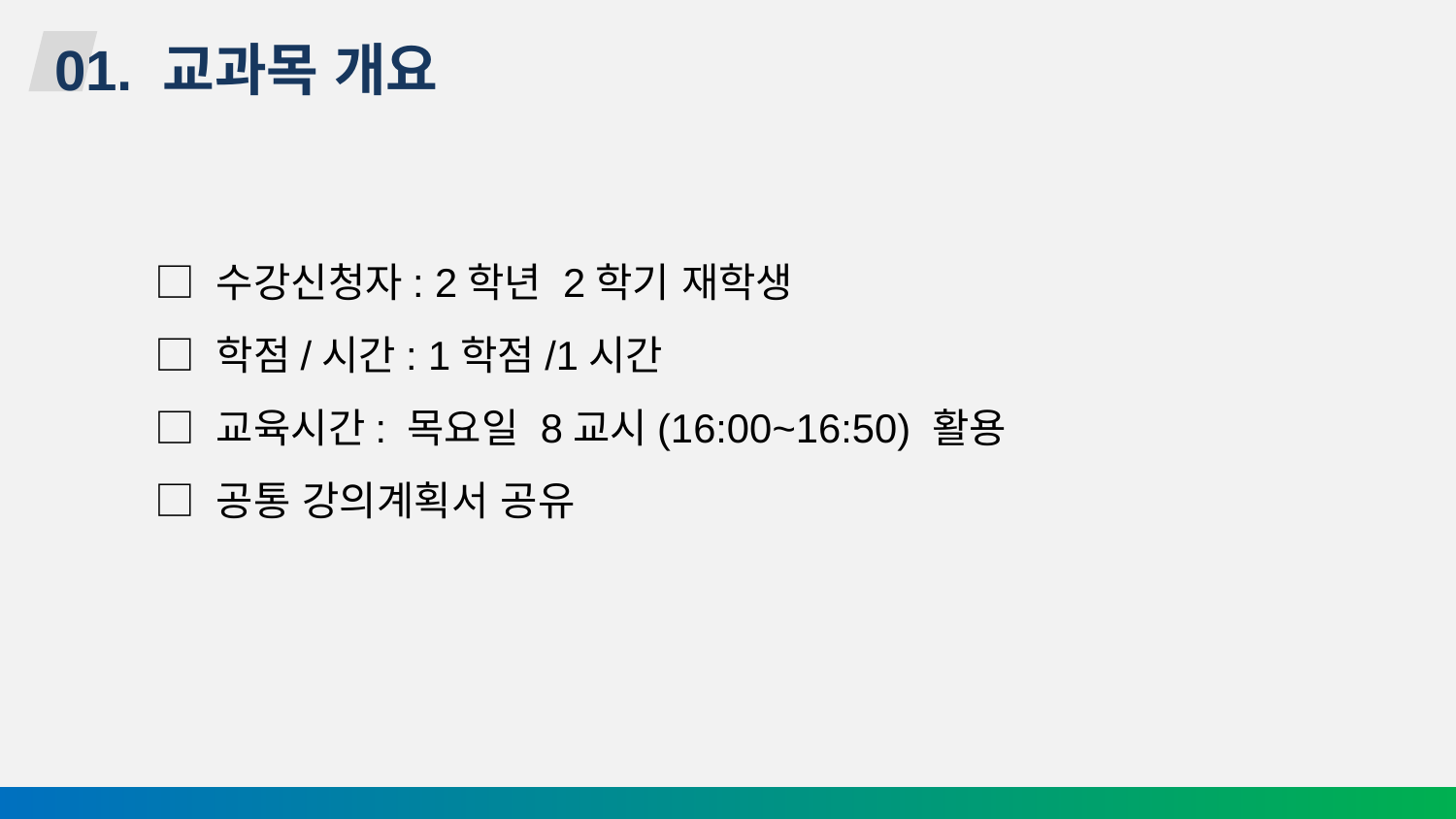

01. 교과목 개요

□ 수강신청자: 2학년 2학기 재학생
□ 학점/시간: 1학점/1시간
□ 교육시간: 목요일 8교시(16:00~16:50) 활용
□ 공통 강의계획서 공유